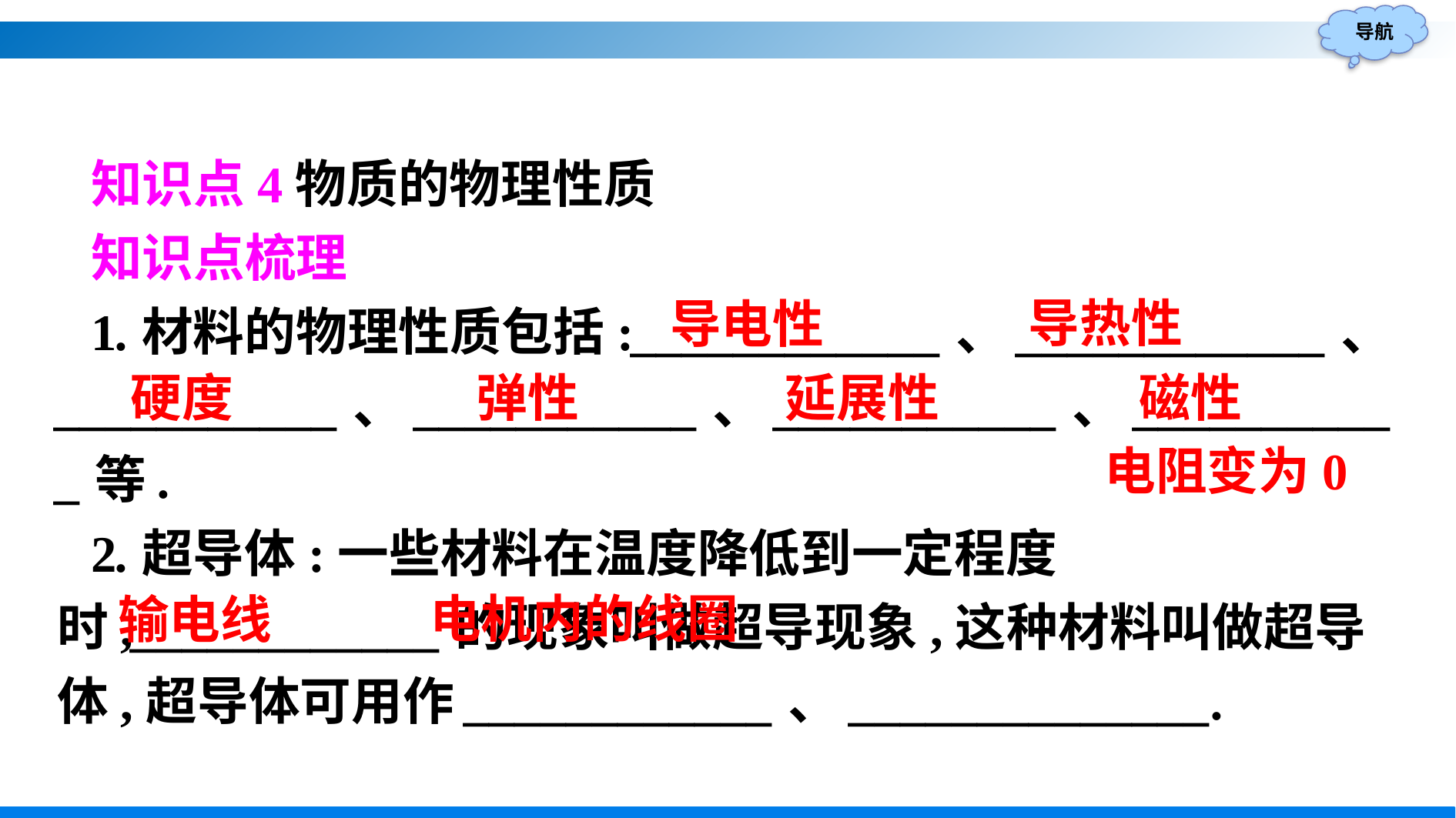

知识点4物质的物理性质
知识点梳理
1.材料的物理性质包括:____________、____________、___________、___________、___________、___________等.
2.超导体:一些材料在温度降低到一定程度时,____________的现象叫做超导现象,这种材料叫做超导体,超导体可用作____________、______________.
导热性
导电性
延展性
磁性
弹性
硬度
电阻变为0
电机内的线圈
输电线